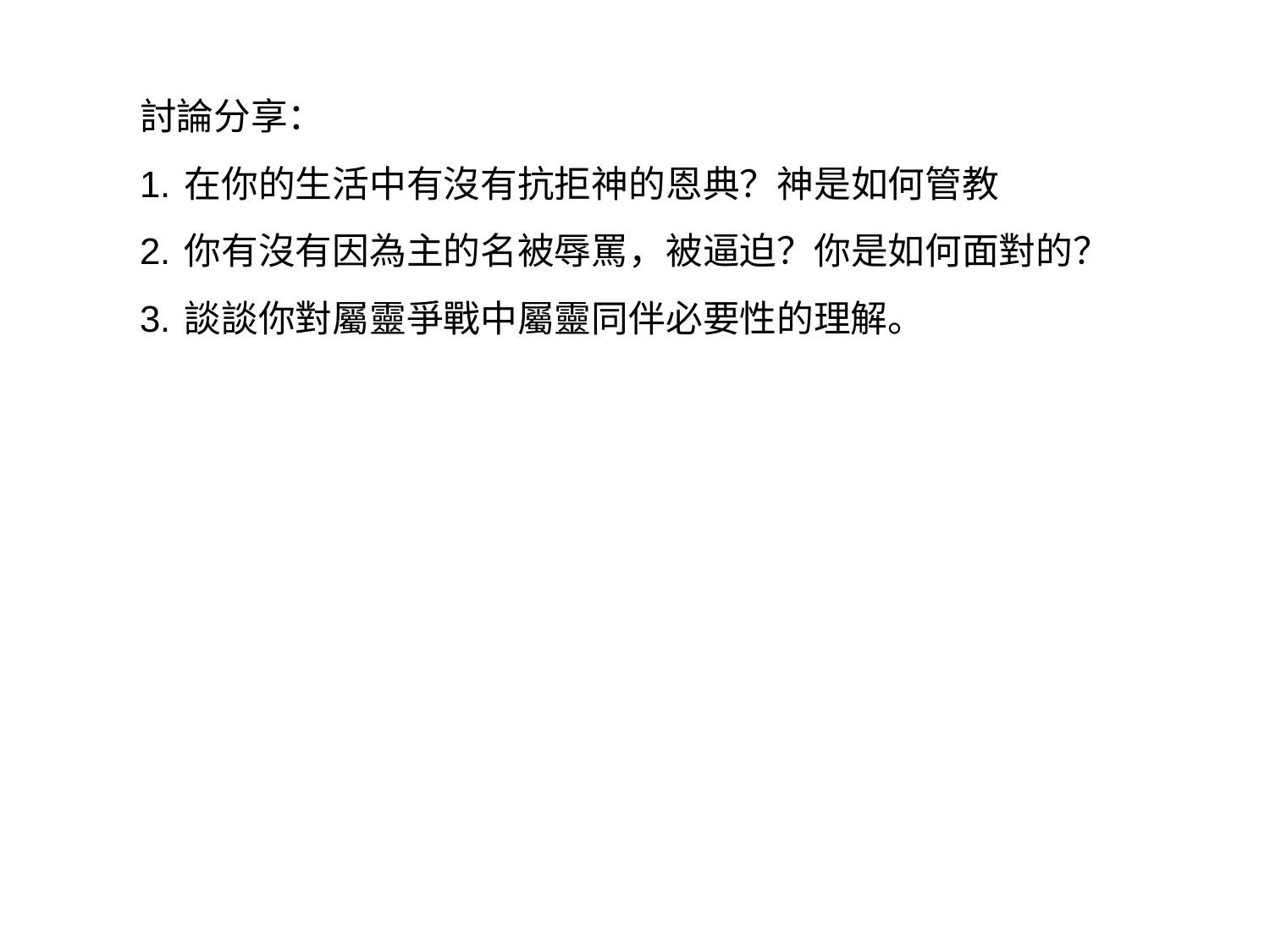

討論分享：
在你的生活中有沒有抗拒神的恩典？神是如何管教
你有沒有因為主的名被辱罵，被逼迫？你是如何面對的？
談談你對屬靈爭戰中屬靈同伴必要性的理解。